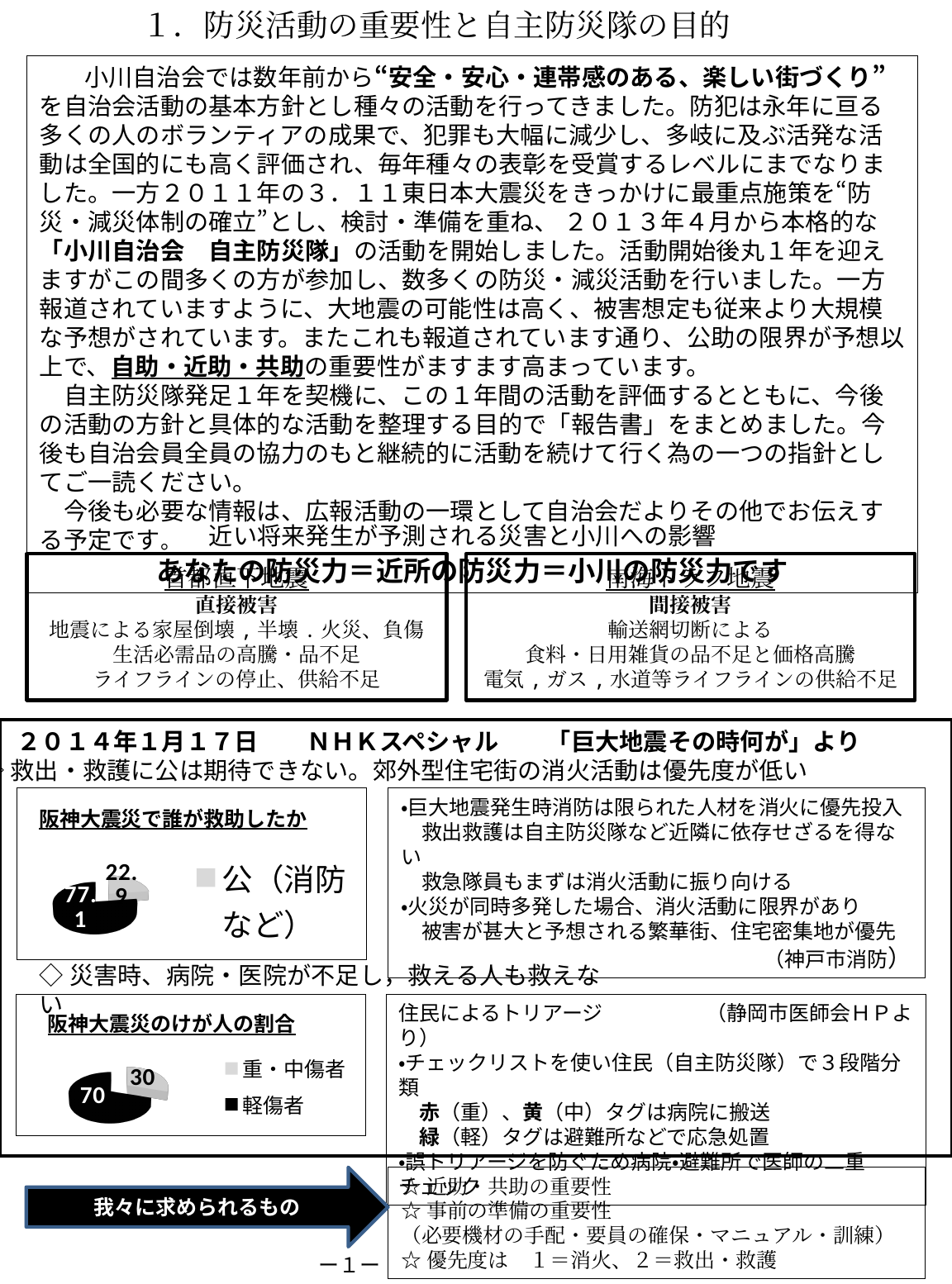

１．防災活動の重要性と自主防災隊の目的
　　小川自治会では数年前から“安全・安心・連帯感のある、楽しい街づくり”を自治会活動の基本方針とし種々の活動を行ってきました。防犯は永年に亘る多くの人のボランティアの成果で、犯罪も大幅に減少し、多岐に及ぶ活発な活動は全国的にも高く評価され、毎年種々の表彰を受賞するレベルにまでなりました。一方２０１１年の３．１１東日本大震災をきっかけに最重点施策を“防災・減災体制の確立”とし、検討・準備を重ね、 ２０１３年４月から本格的な「小川自治会　自主防災隊」の活動を開始しました。活動開始後丸１年を迎えますがこの間多くの方が参加し、数多くの防災・減災活動を行いました。一方報道されていますように、大地震の可能性は高く、被害想定も従来より大規模な予想がされています。またこれも報道されています通り、公助の限界が予想以上で、自助・近助・共助の重要性がますます高まっています。
　自主防災隊発足１年を契機に、この１年間の活動を評価するとともに、今後の活動の方針と具体的な活動を整理する目的で「報告書」をまとめました。今後も自治会員全員の協力のもと継続的に活動を続けて行く為の一つの指針としてご一読ください。
　今後も必要な情報は、広報活動の一環として自治会だよりその他でお伝えする予定です。
あなたの防災力＝近所の防災力＝小川の防災力です
近い将来発生が予測される災害と小川への影響
首都直下地震
直接被害
地震による家屋倒壊,半壊.火災、負傷
生活必需品の高騰・品不足
ライフラインの停止、供給不足
南海トラフ地震
間接被害
輸送網切断による
食料・日用雑貨の品不足と価格高騰
電気,ガス,水道等ライフラインの供給不足

２０１４年１月１７日　　ＮＨＫスペシャル　　「巨大地震その時何が」より
◇救出・救護に公は期待できない。郊外型住宅街の消火活動は優先度が低い

[unsupported chart]

・巨大地震発生時消防は限られた人材を消火に優先投入
　救出救護は自主防災隊など近隣に依存せざるを得ない
　救急隊員もまずは消火活動に振り向ける
・火災が同時多発した場合、消火活動に限界があり
　被害が甚大と予想される繁華街、住宅密集地が優先
（神戸市消防）
◇災害時、病院・医院が不足し，救える人も救えない
住民によるトリアージ　　　　　（静岡市医師会ＨＰより）
・チェックリストを使い住民（自主防災隊）で３段階分類
　赤（重）、黄（中）タグは病院に搬送
　緑（軽）タグは避難所などで応急処置
・誤トリアージを防ぐため病院・避難所で医師の二重チェック

[unsupported chart]

☆近助・共助の重要性
☆事前の準備の重要性
（必要機材の手配・要員の確保・マニュアル・訓練）
☆優先度は　１＝消火、２＝救出・救護
我々に求められるもの
ー１ー